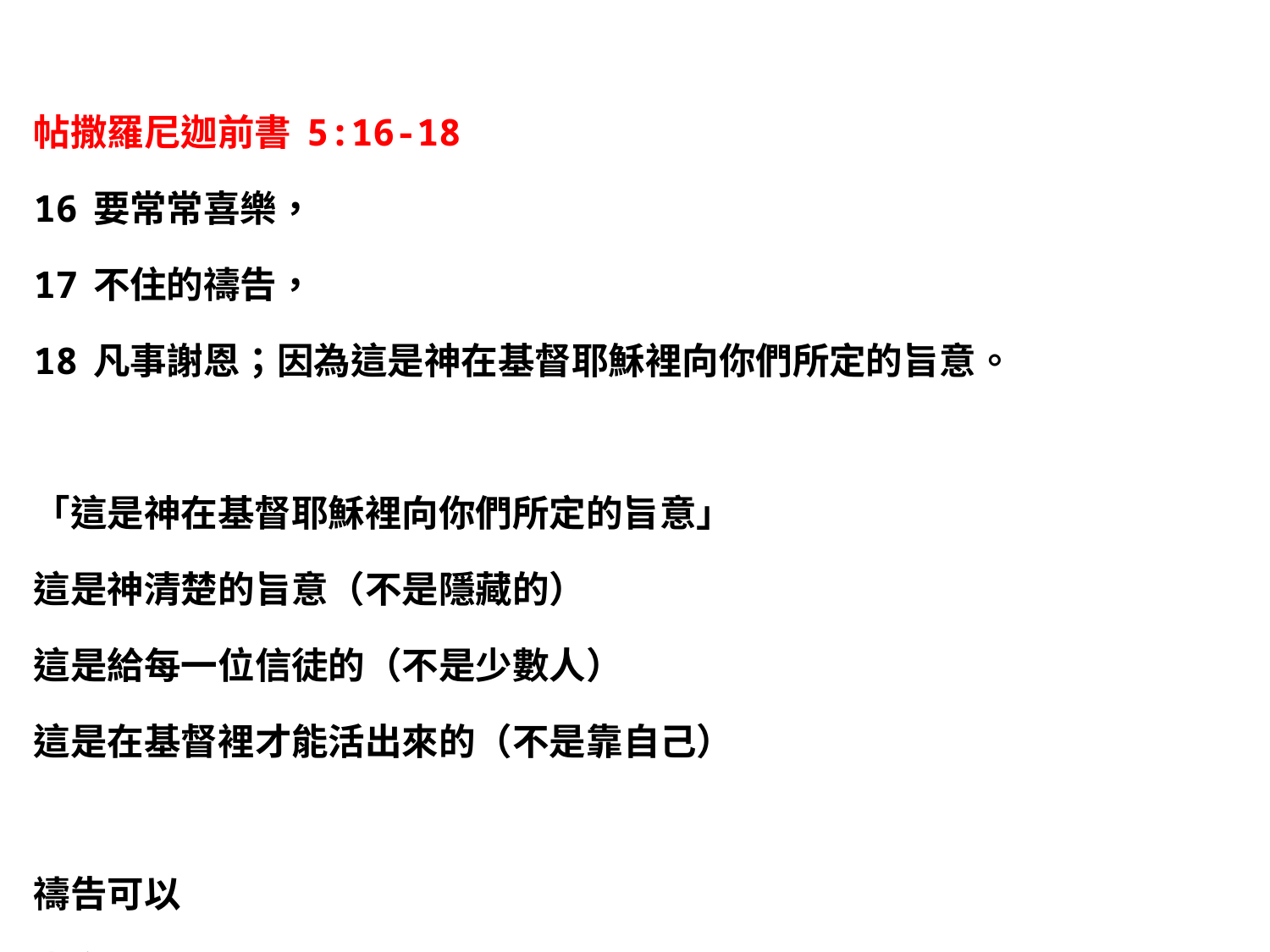

帖撒羅尼迦前書5:16-18
16要常常喜樂，
17不住的禱告，
18凡事謝恩；因為這是神在基督耶穌裡向你們所定的旨意。

「這是神在基督耶穌裡向你們所定的旨意」
這是神清楚的旨意（不是隱藏的）
這是給每一位信徒的（不是少數人）
這是在基督裡才能活出來的（不是靠自己）

禱告可以
喜樂很難
感恩更難